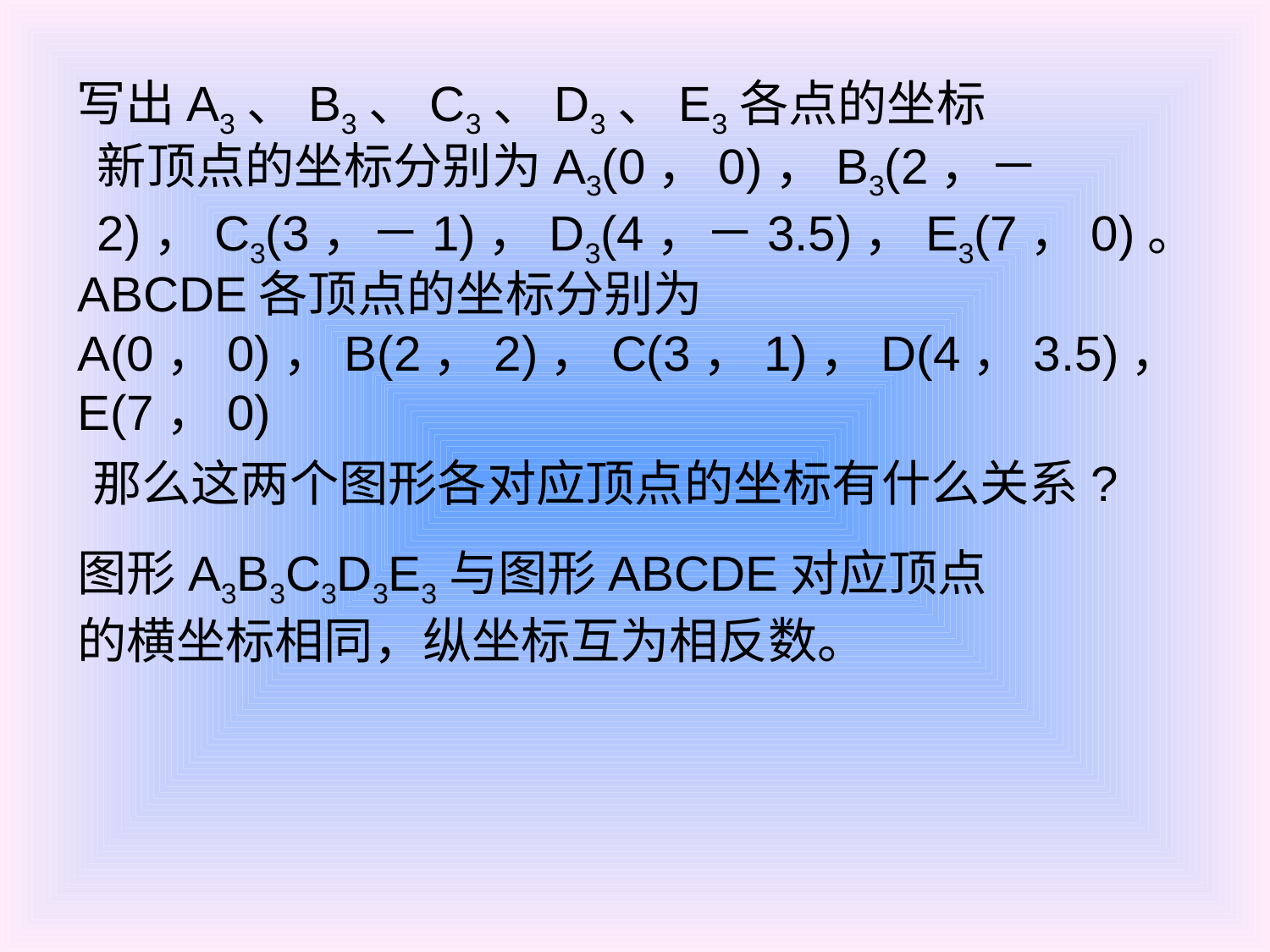

写出A3、B3、C3、D3、E3各点的坐标
新顶点的坐标分别为A3(0，0)，B3(2，－2)，C3(3，－1)，D3(4，－3.5)，E3(7，0)。
ABCDE各顶点的坐标分别为A(0，0)，B(2，2)，C(3，1)，D(4，3.5)，E(7，0)
那么这两个图形各对应顶点的坐标有什么关系?
图形A3B3C3D3E3与图形ABCDE对应顶点的横坐标相同，纵坐标互为相反数。